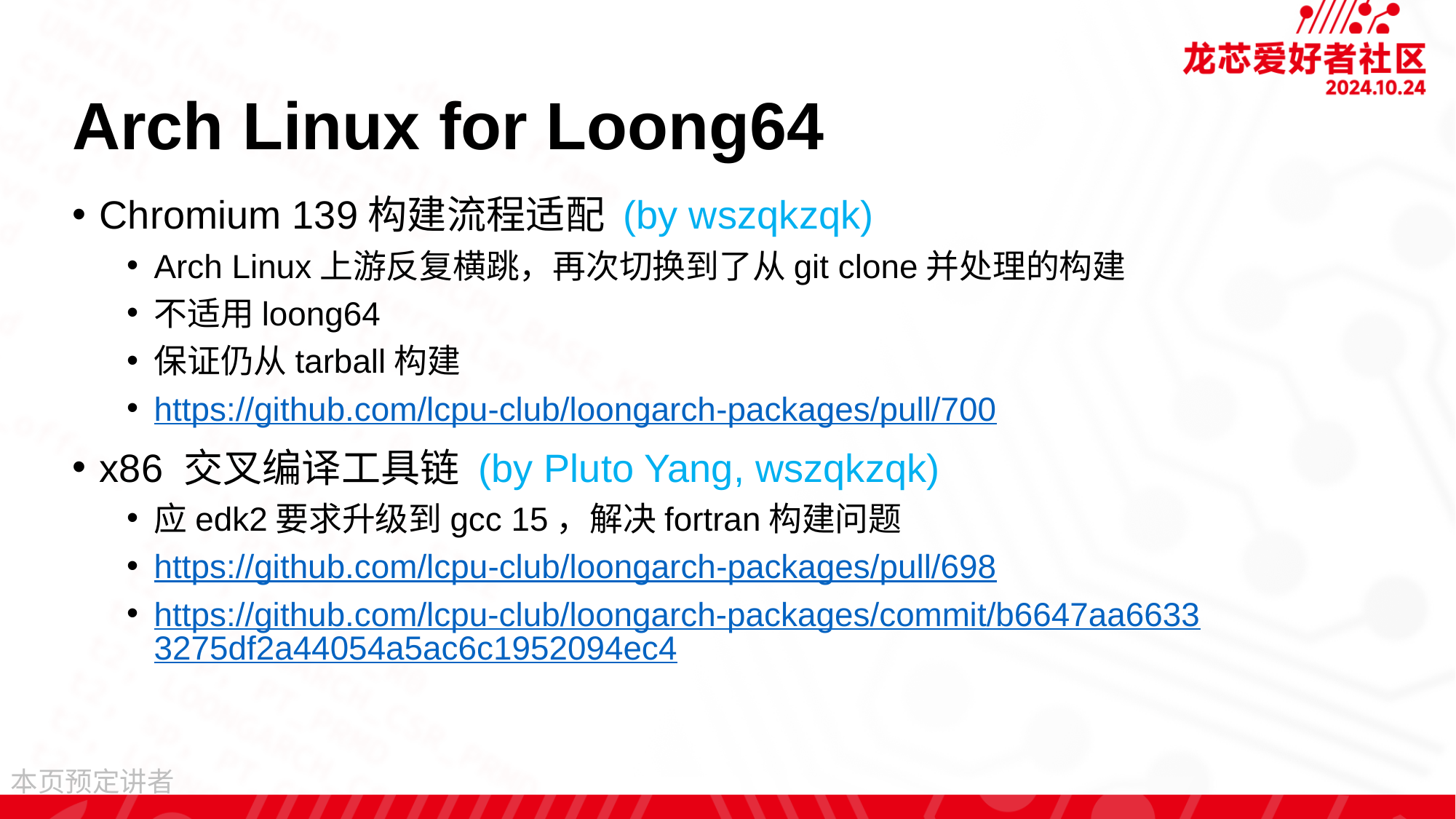

# Arch Linux for Loong64
Chromium 139构建流程适配 (by wszqkzqk)
Arch Linux上游反复横跳，再次切换到了从git clone并处理的构建
不适用loong64
保证仍从tarball构建
https://github.com/lcpu-club/loongarch-packages/pull/700
x86 交叉编译工具链 (by Pluto Yang, wszqkzqk)
应edk2要求升级到gcc 15，解决fortran构建问题
https://github.com/lcpu-club/loongarch-packages/pull/698
https://github.com/lcpu-club/loongarch-packages/commit/b6647aa66333275df2a44054a5ac6c1952094ec4